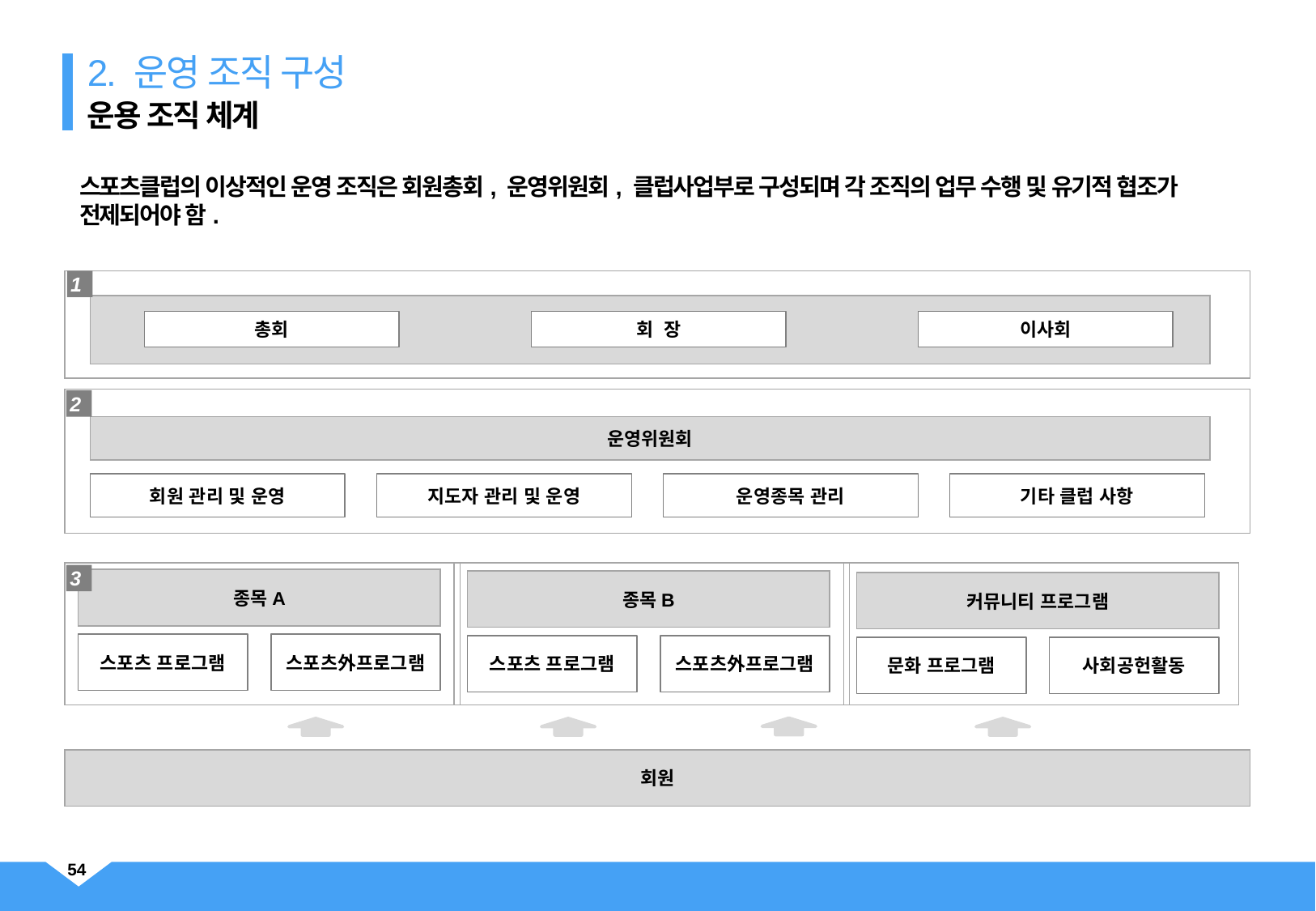

2. 운영 조직 구성
운용 조직 체계
스포츠클럽의 이상적인 운영 조직은 회원총회, 운영위원회, 클럽사업부로 구성되며 각 조직의 업무 수행 및 유기적 협조가 전제되어야 함.

1

총회
회  장
이사회

2
운영위원회
회원 관리 및 운영
지도자 관리 및 운영
운영종목 관리
기타 클럽 사항

종목A
스포츠 프로그램
스포츠外프로그램

종목B
스포츠 프로그램
스포츠外프로그램

커뮤니티 프로그램
문화 프로그램
사회공헌활동
3

회원